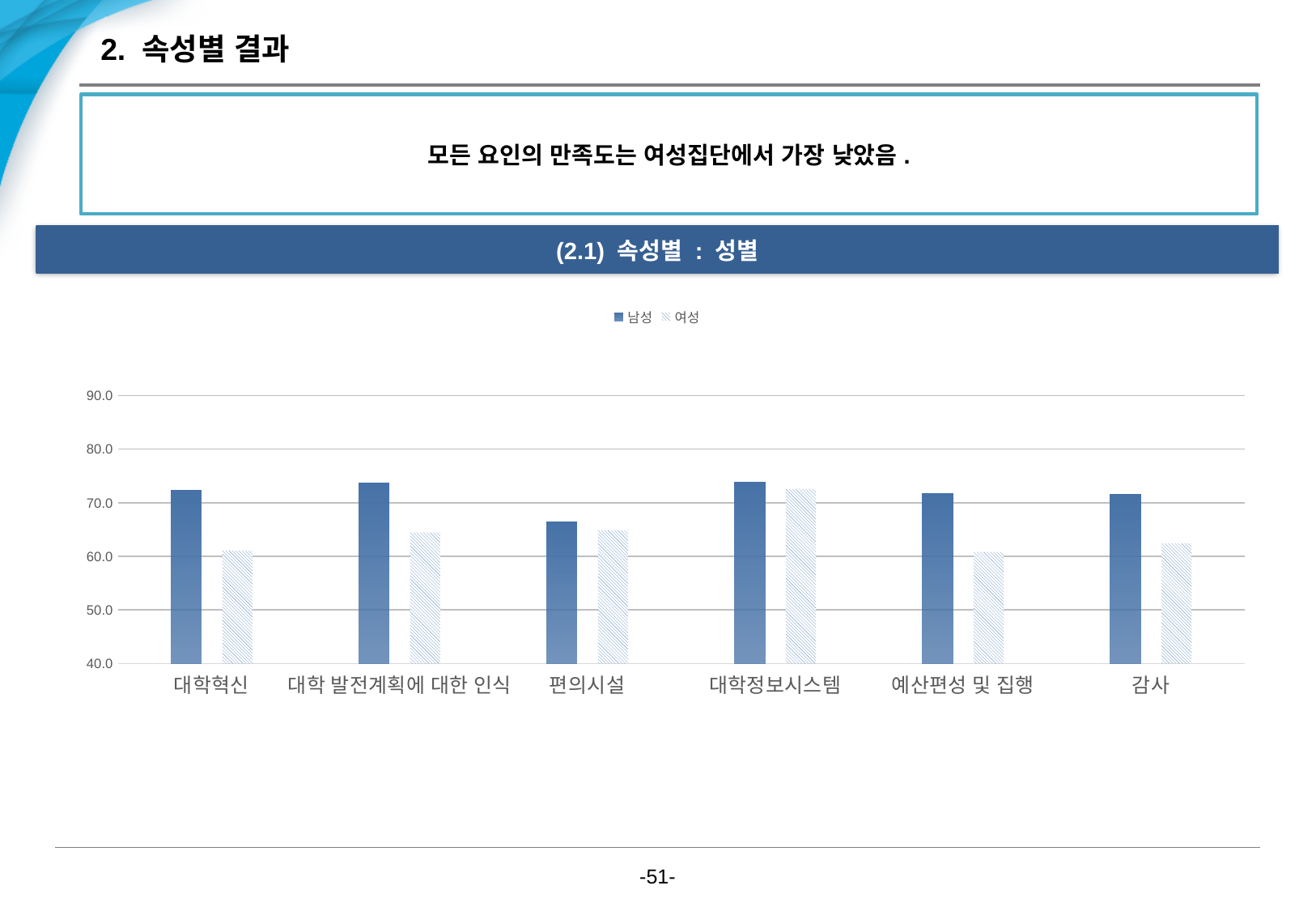

# 2. 속성별 결과

모든 요인의 만족도는 여성집단에서 가장 낮았음.
(2.1) 속성별 : 성별

### Chart

| Category | 남성 | 여성 |
|---|---|---|
| 대학혁신 | 72.27272727272727 | 61.06060606060606 |
| 대학 발전계획에 대한 인식 | 73.63636363568183 | 64.44444444424242 |
| 편의시설 | 66.36363636363636 | 64.84848484848484 |
| 대학정보시스템 | 73.86363636363636 | 72.57575757575758 |
| 예산편성 및 집행 | 71.66666666636365 | 60.80808080818182 |
| 감사 | 71.515151515 | 62.42424242363637 |
-51-